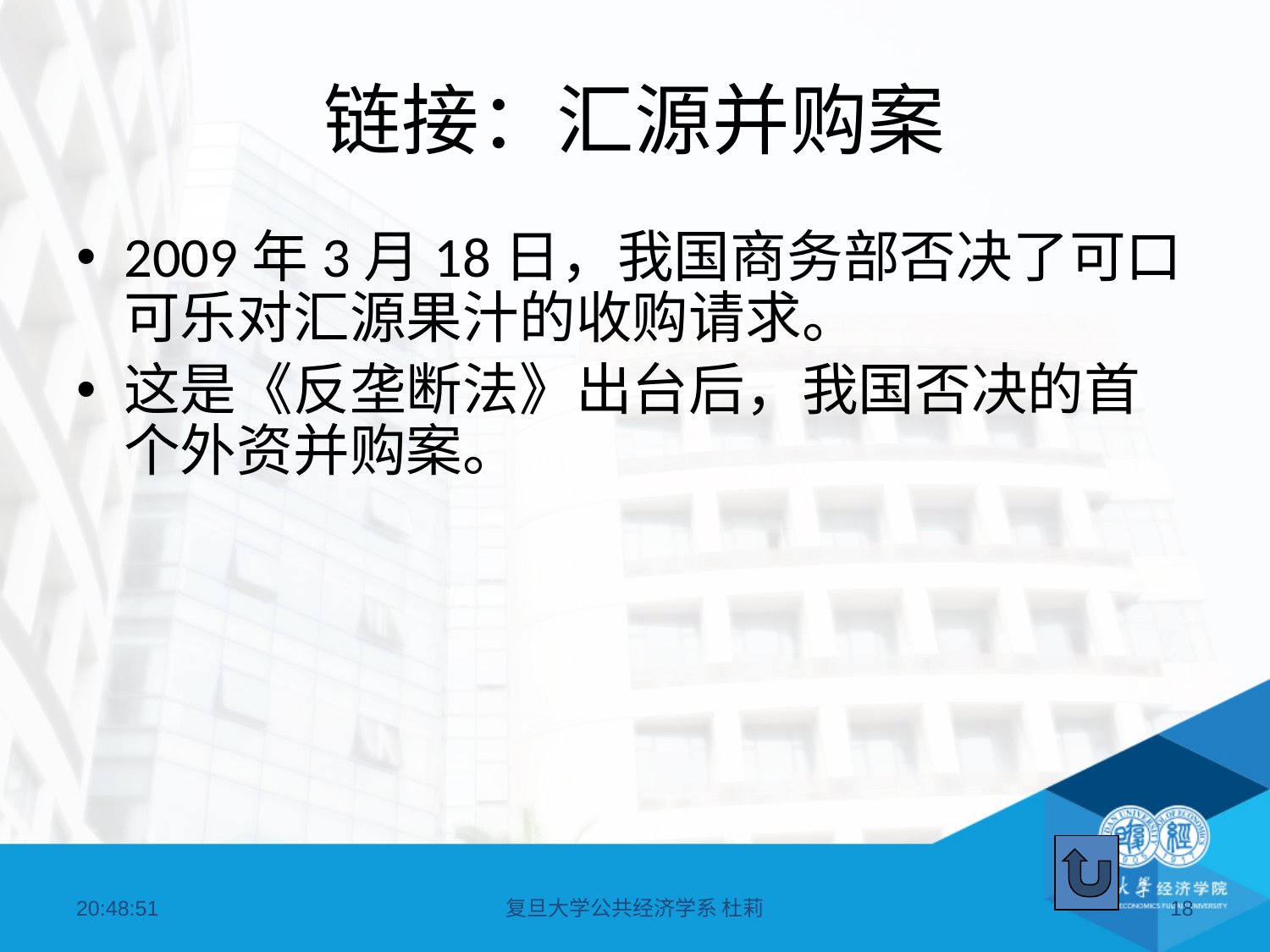

# 链接：汇源并购案
2009年3月18日，我国商务部否决了可口可乐对汇源果汁的收购请求。
这是《反垄断法》出台后，我国否决的首个外资并购案。

20:48:51
复旦大学公共经济学系 杜莉
18